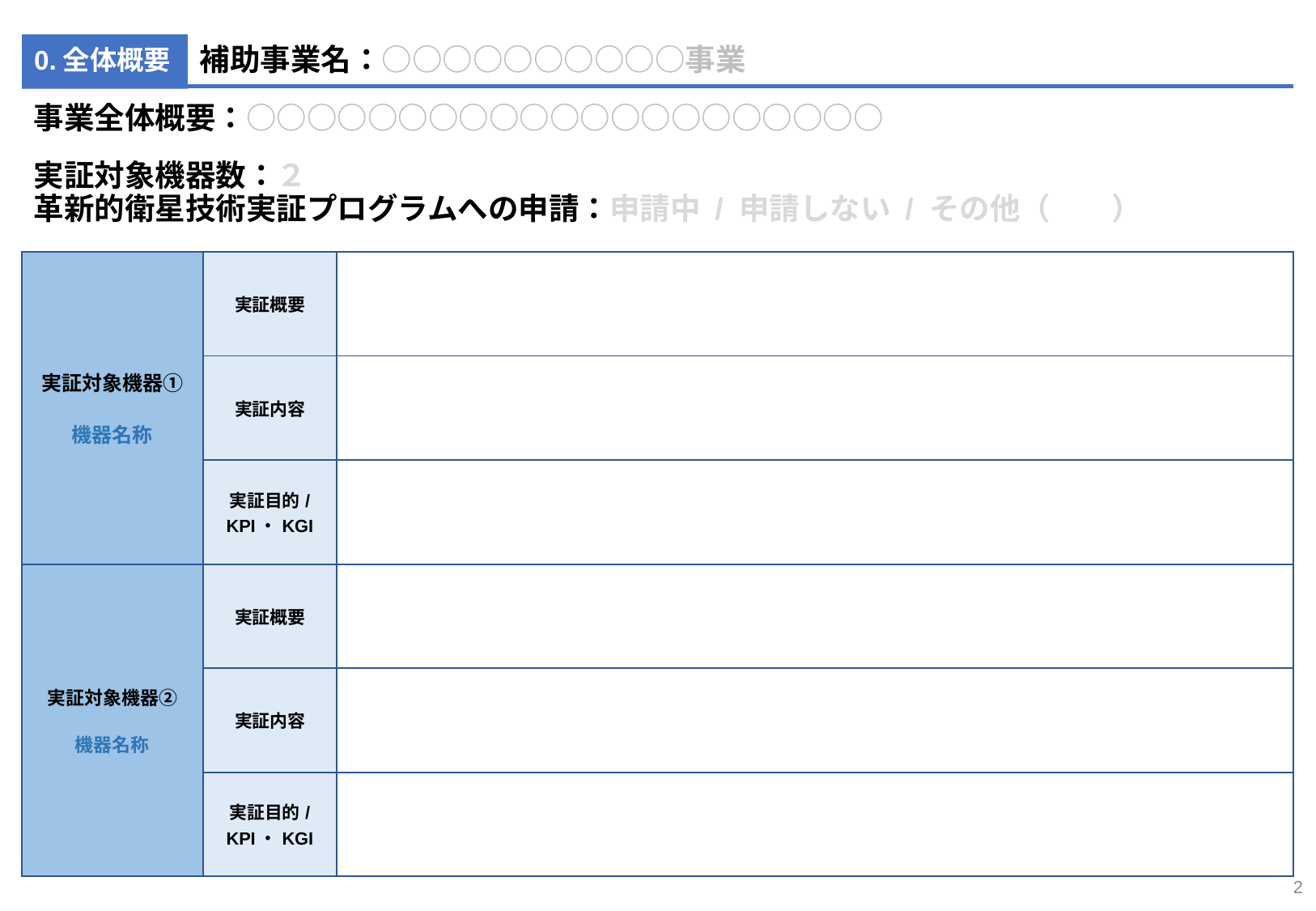

補助事業名：○○○○○○○○○○事業
0.全体概要
事業全体概要：○○○○○○○○○○○○○○○○○○○○○
実証対象機器数：２
革新的衛星技術実証プログラムへの申請：申請中 / 申請しない / その他（　　）
| 実証対象機器① 機器名称 | 実証概要 |  |
| --- | --- | --- |
|  | 実証内容 |  |
|  | 実証目的/ KPI・KGI |  |
| 実証対象機器② 機器名称 | 実証概要 |  |
|  | 実証内容 |  |
|  | 実証目的/ KPI・KGI |  |
2